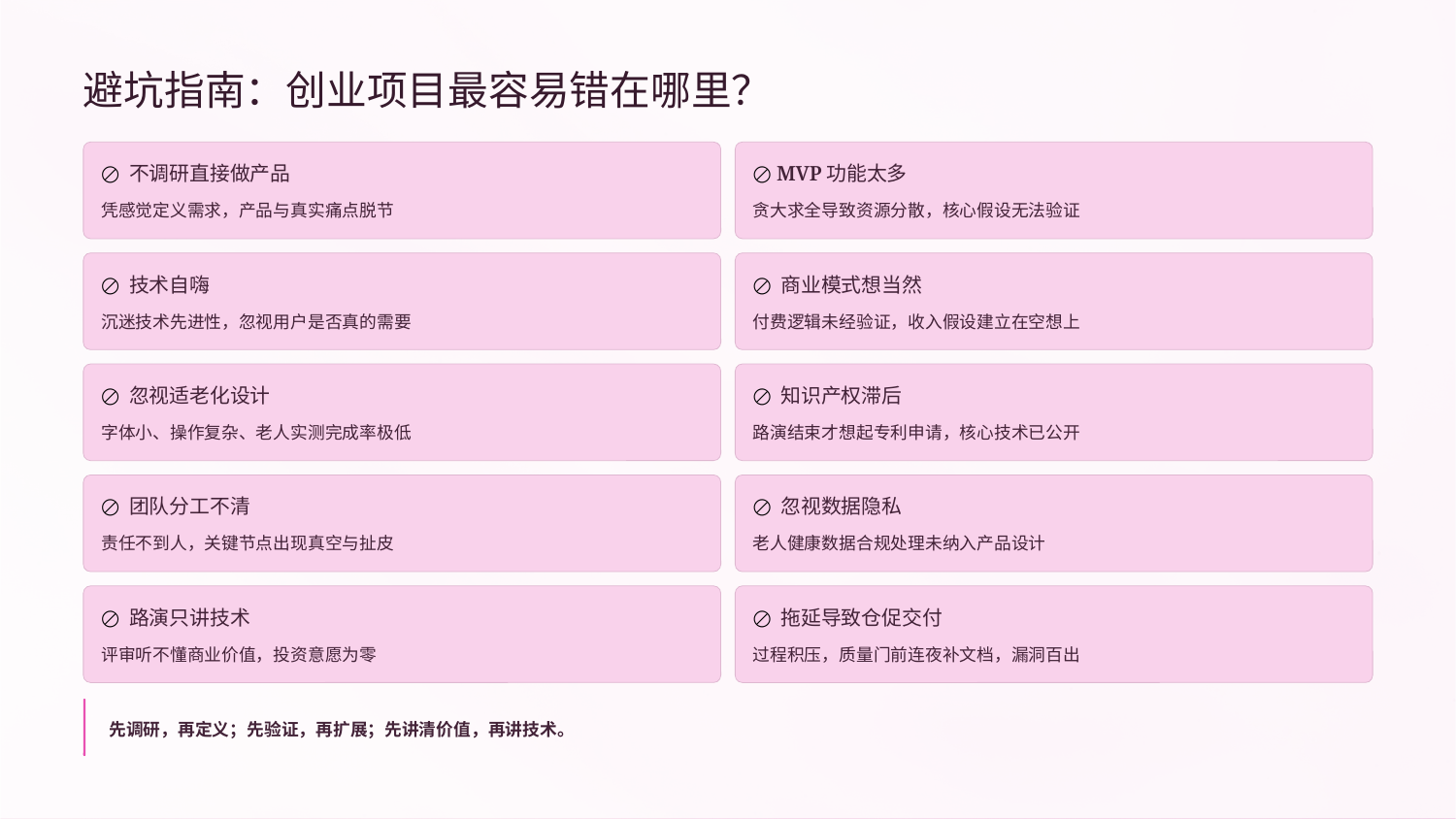

避坑指南：创业项目最容易错在哪里？

🚫 不调研直接做产品
🚫 MVP功能太多
凭感觉定义需求，产品与真实痛点脱节
贪大求全导致资源分散，核心假设无法验证

🚫 技术自嗨
🚫 商业模式想当然
沉迷技术先进性，忽视用户是否真的需要
付费逻辑未经验证，收入假设建立在空想上

🚫 忽视适老化设计
🚫 知识产权滞后
字体小、操作复杂、老人实测完成率极低
路演结束才想起专利申请，核心技术已公开

🚫 团队分工不清
🚫 忽视数据隐私
责任不到人，关键节点出现真空与扯皮
老人健康数据合规处理未纳入产品设计

🚫 路演只讲技术
🚫 拖延导致仓促交付
评审听不懂商业价值，投资意愿为零
过程积压，质量门前连夜补文档，漏洞百出

先调研，再定义；先验证，再扩展；先讲清价值，再讲技术。